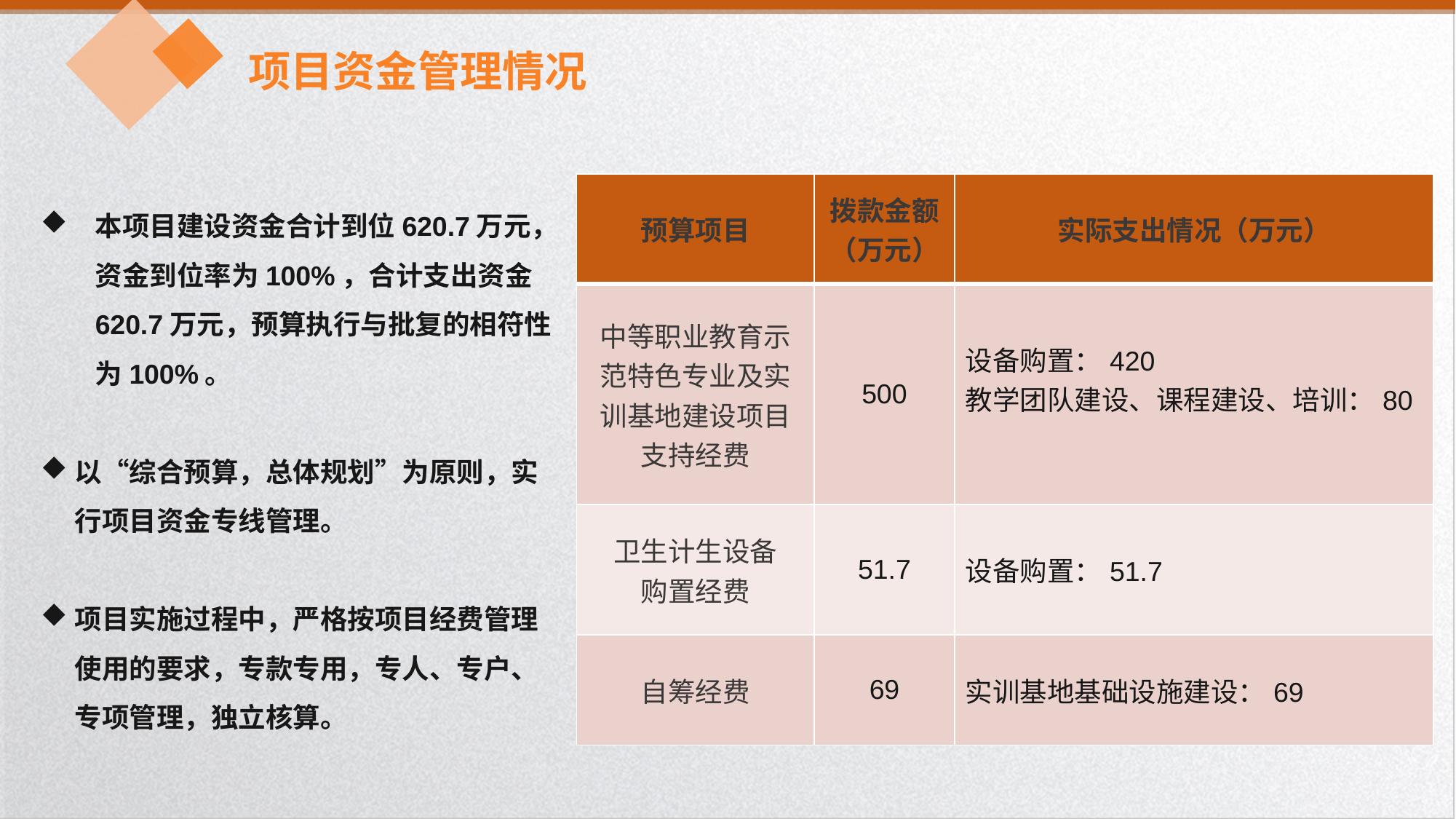

项目资金管理情况
| 预算项目 | 拨款金额 （万元） | 实际支出情况（万元） |
| --- | --- | --- |
| 中等职业教育示范特色专业及实训基地建设项目支持经费 | 500 | 设备购置：420 教学团队建设、课程建设、培训：80 |
| 卫生计生设备 购置经费 | 51.7 | 设备购置：51.7 |
| 自筹经费 | 69 | 实训基地基础设施建设：69 |
本项目建设资金合计到位620.7万元，资金到位率为100%，合计支出资金620.7万元，预算执行与批复的相符性为100%。

以“综合预算，总体规划”为原则，实行项目资金专线管理。

项目实施过程中，严格按项目经费管理使用的要求，专款专用，专人、专户、专项管理，独立核算。